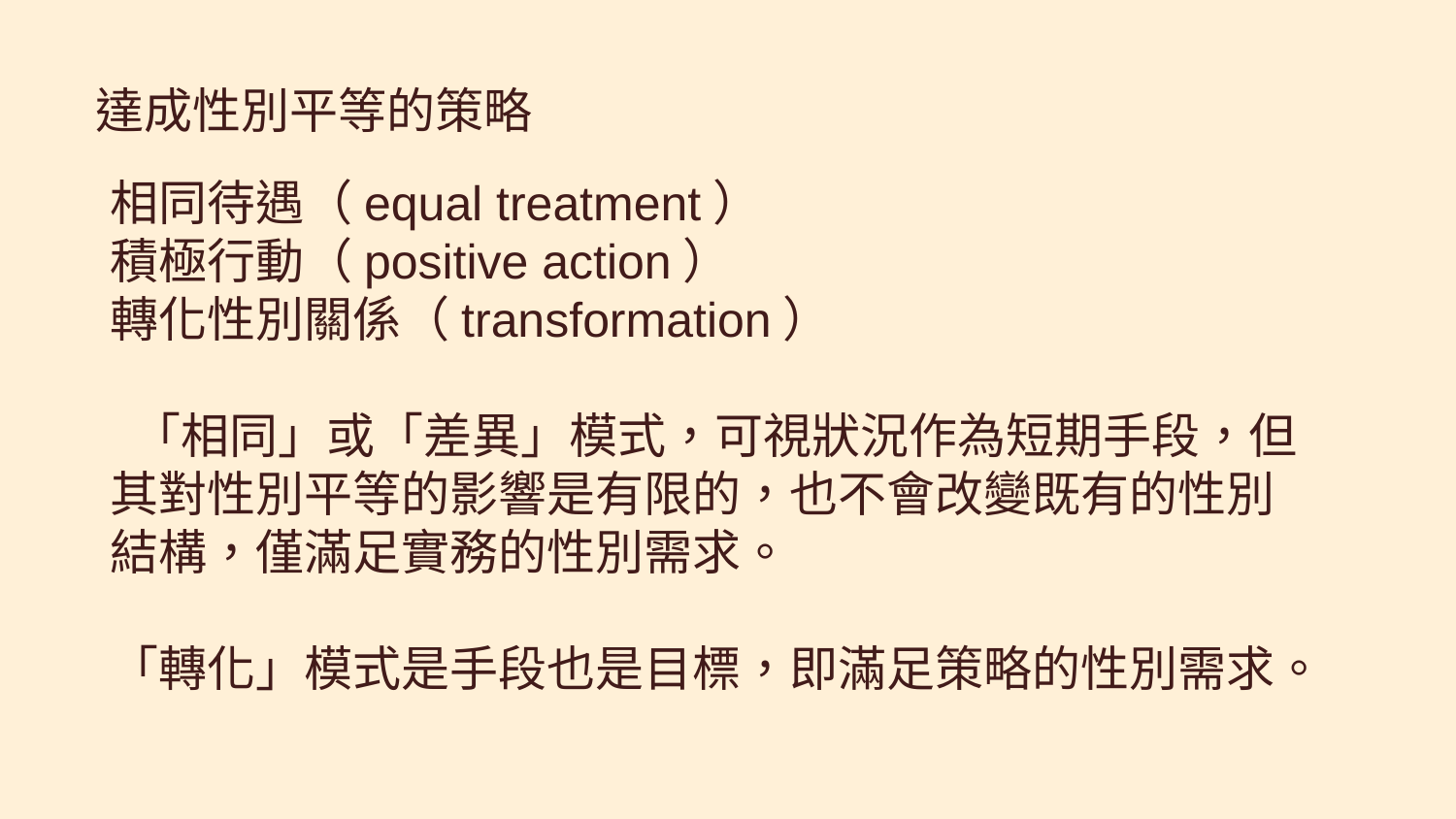

達成性別平等的策略
相同待遇（equal treatment）
積極行動（positive action）
轉化性別關係（transformation）

 「相同」或「差異」模式，可視狀況作為短期手段，但其對性別平等的影響是有限的，也不會改變既有的性別結構，僅滿足實務的性別需求。

「轉化」模式是手段也是目標，即滿足策略的性別需求。